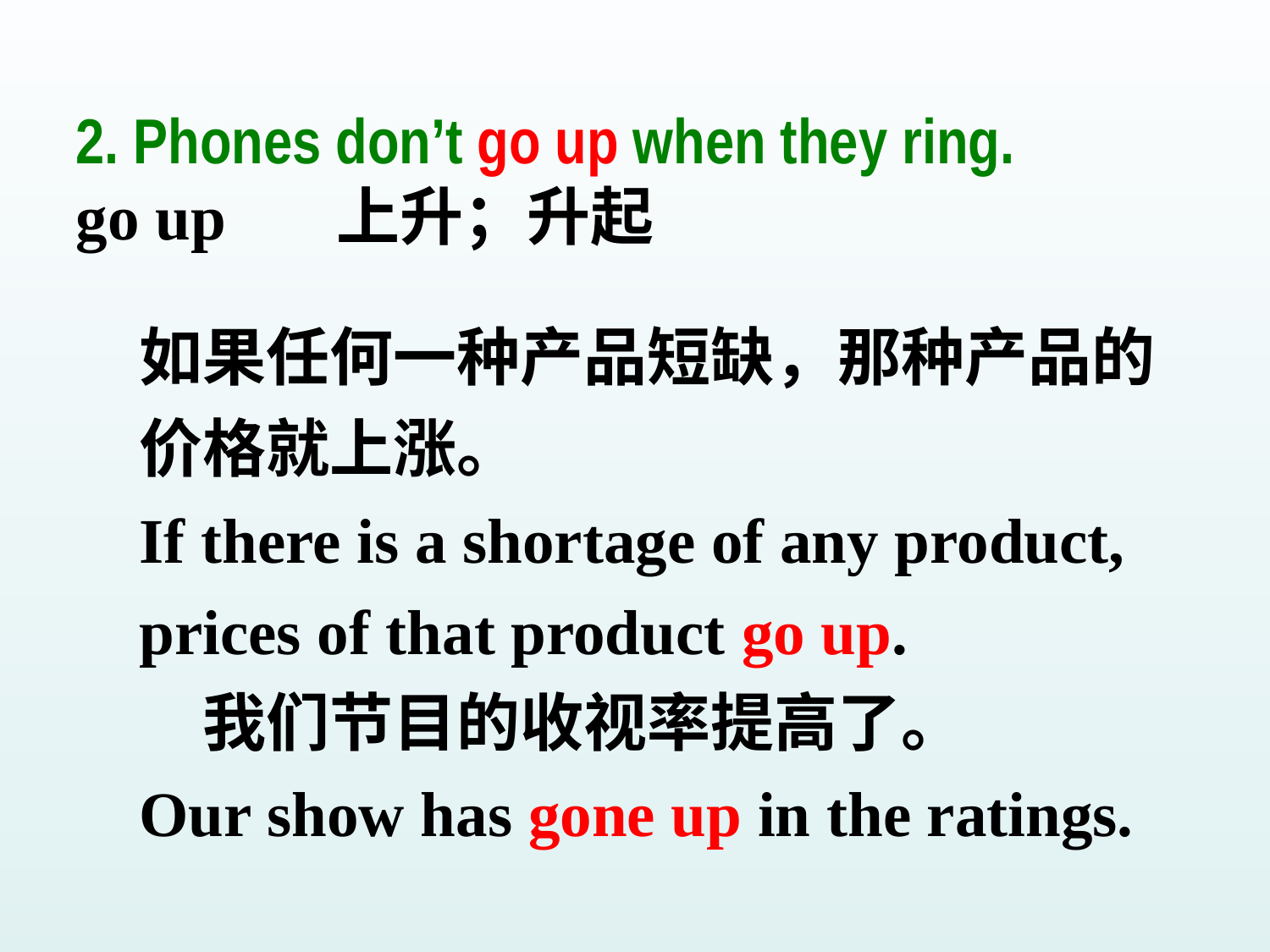

2. Phones don’t go up when they ring.
go up      上升；升起
如果任何一种产品短缺，那种产品的价格就上涨。
If there is a shortage of any product, prices of that product go up.
我们节目的收视率提高了。
Our show has gone up in the ratings.